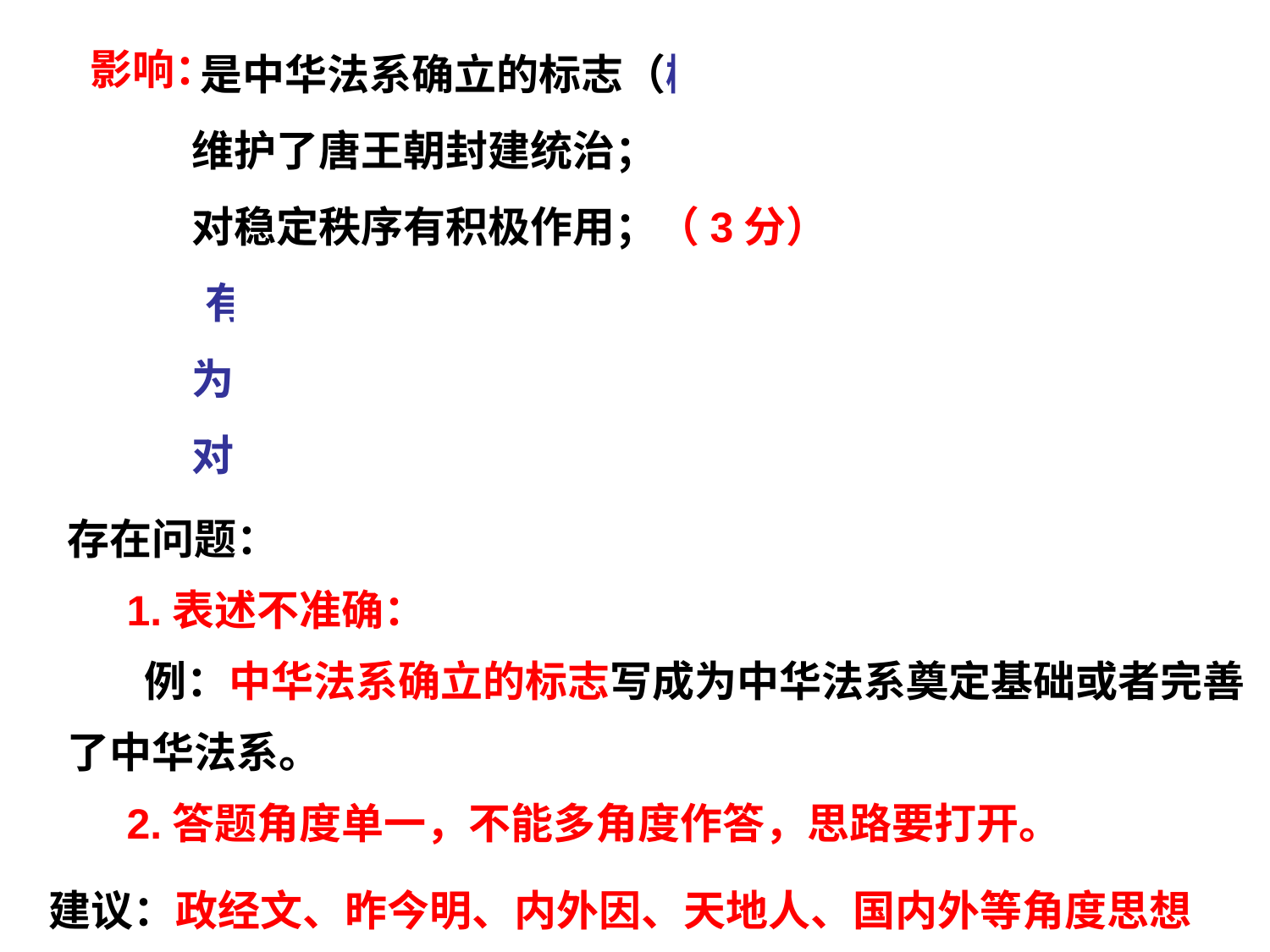

是中华法系确立的标志（树立了礼法结合的典范）；
                 维护了唐王朝封建统治；
                 对稳定秩序有积极作用；（3分）
                      有利于封建经济的发展；
                 为后世立法提供蓝本；
                 对日本、朝鲜等东亚国家产生一定影响。
   影响：

存在问题：
     1.表述不准确：
       例：中华法系确立的标志写成为中华法系奠定基础或者完善了中华法系。
     2.答题角度单一，不能多角度作答，思路要打开。
 建议：政经文、昨今明、内外因、天地人、国内外等角度思想